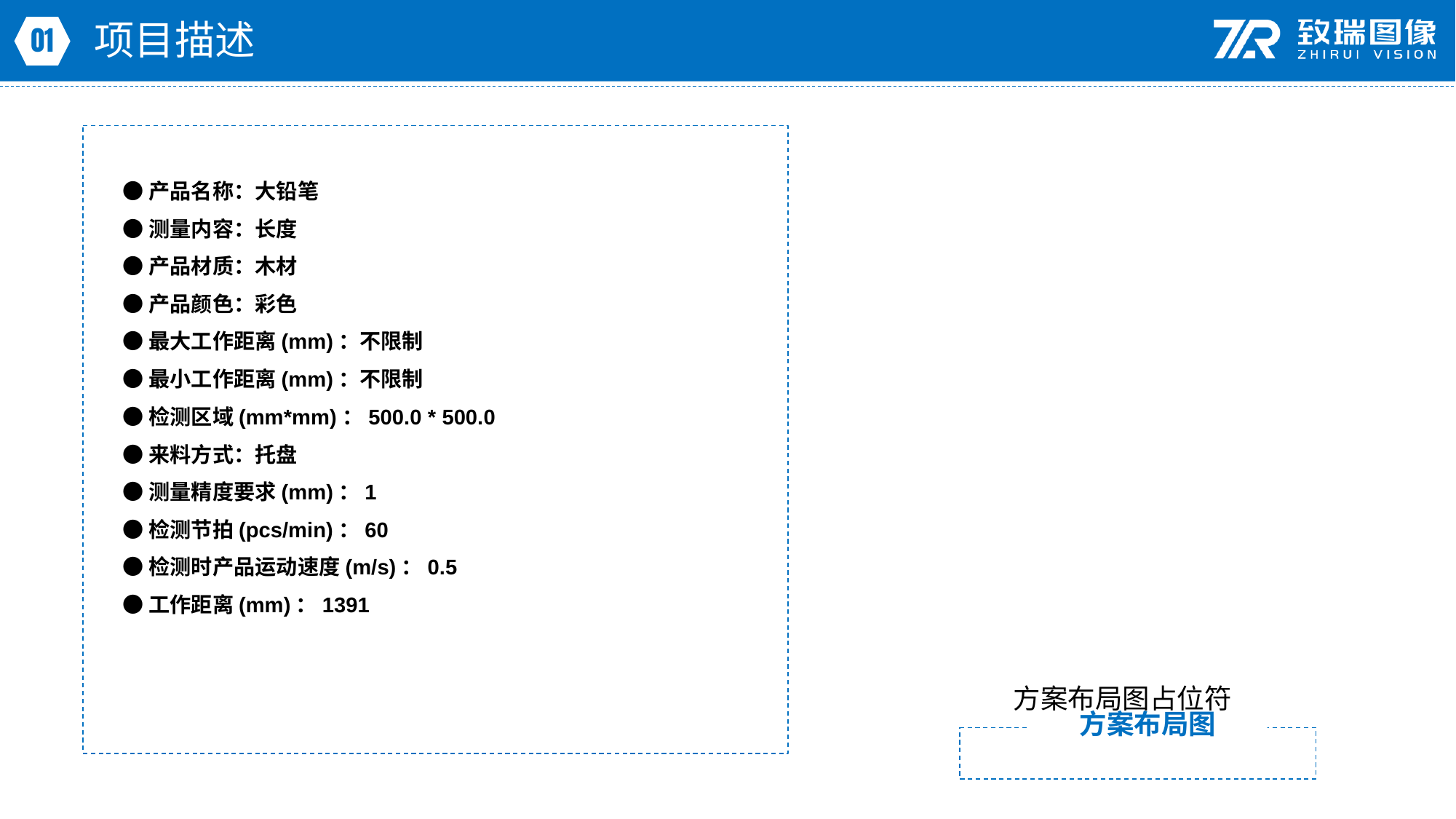

项目描述
01

●产品名称：大铅笔
●测量内容：长度
●产品材质：木材
●产品颜色：彩色
●最大工作距离(mm)：不限制
●最小工作距离(mm)：不限制
●检测区域(mm*mm)：500.0 * 500.0
●来料方式：托盘
●测量精度要求(mm)：1
●检测节拍(pcs/min)：60
●检测时产品运动速度(m/s)：0.5
●工作距离(mm)：1391
方案布局图占位符
方案布局图